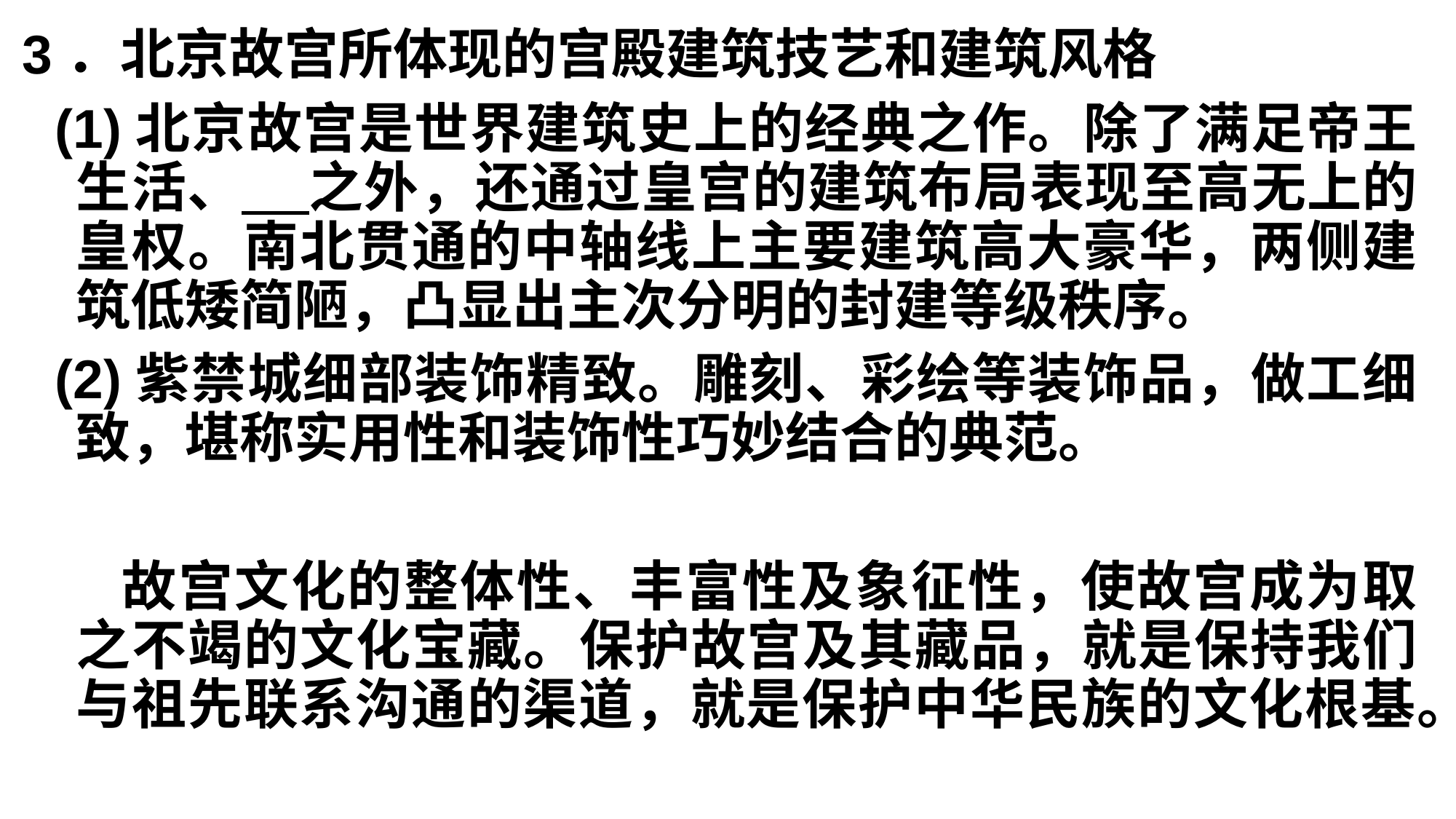

3．北京故宫所体现的宫殿建筑技艺和建筑风格
  (1)北京故宫是世界建筑史上的经典之作。除了满足帝王生活、     之外，还通过皇宫的建筑布局表现至高无上的皇权。南北贯通的中轴线上主要建筑高大豪华，两侧建筑低矮简陋，凸显出主次分明的封建等级秩序。
  (2)紫禁城细部装饰精致。雕刻、彩绘等装饰品，做工细致，堪称实用性和装饰性巧妙结合的典范。

      故宫文化的整体性、丰富性及象征性，使故宫成为取之不竭的文化宝藏。保护故宫及其藏品，就是保持我们与祖先联系沟通的渠道，就是保护中华民族的文化根基。